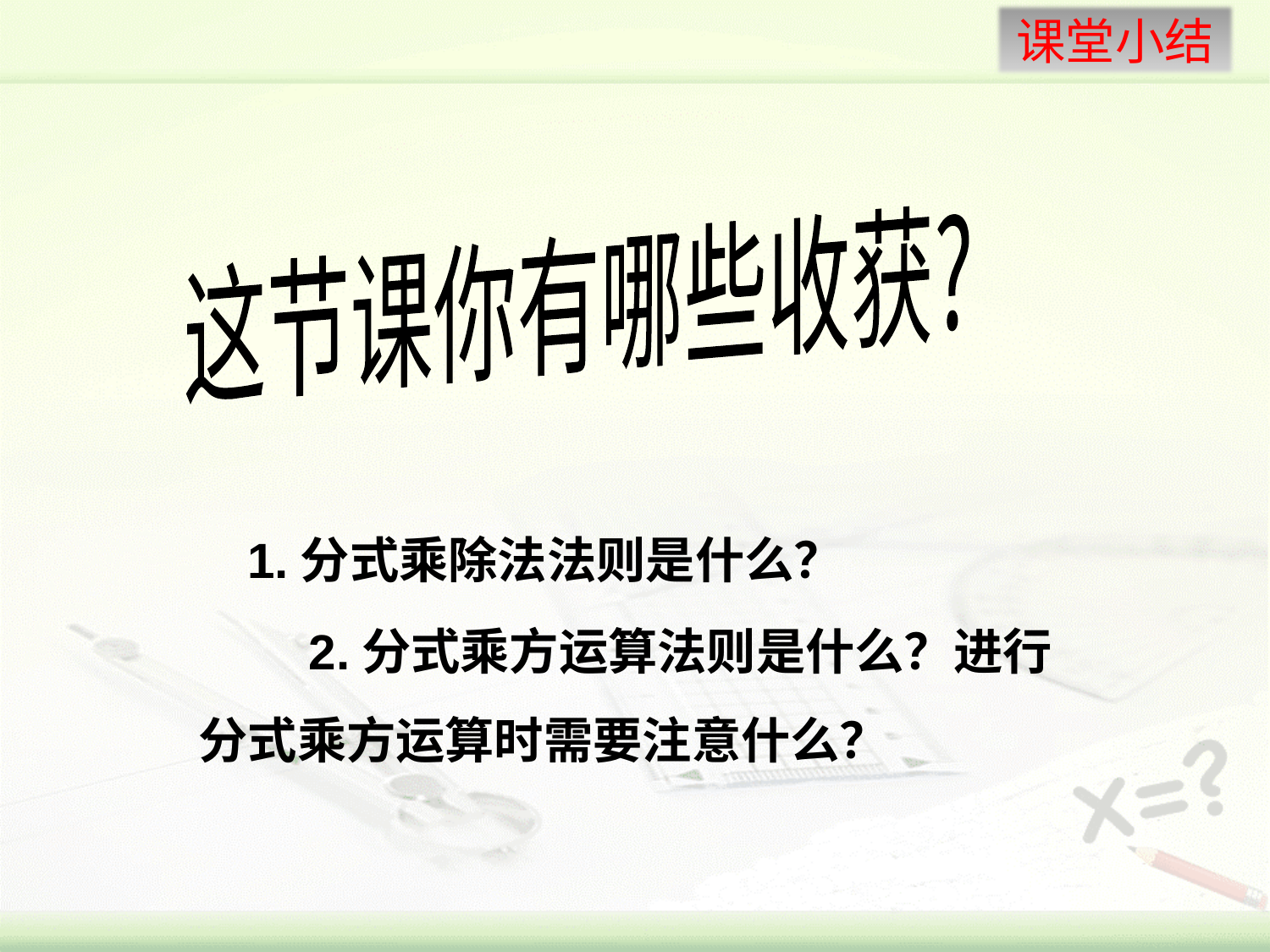

这节课你有哪些收获?
1.分式乘除法法则是什么？
        2.分式乘方运算法则是什么？进行分式乘方运算时需要注意什么？